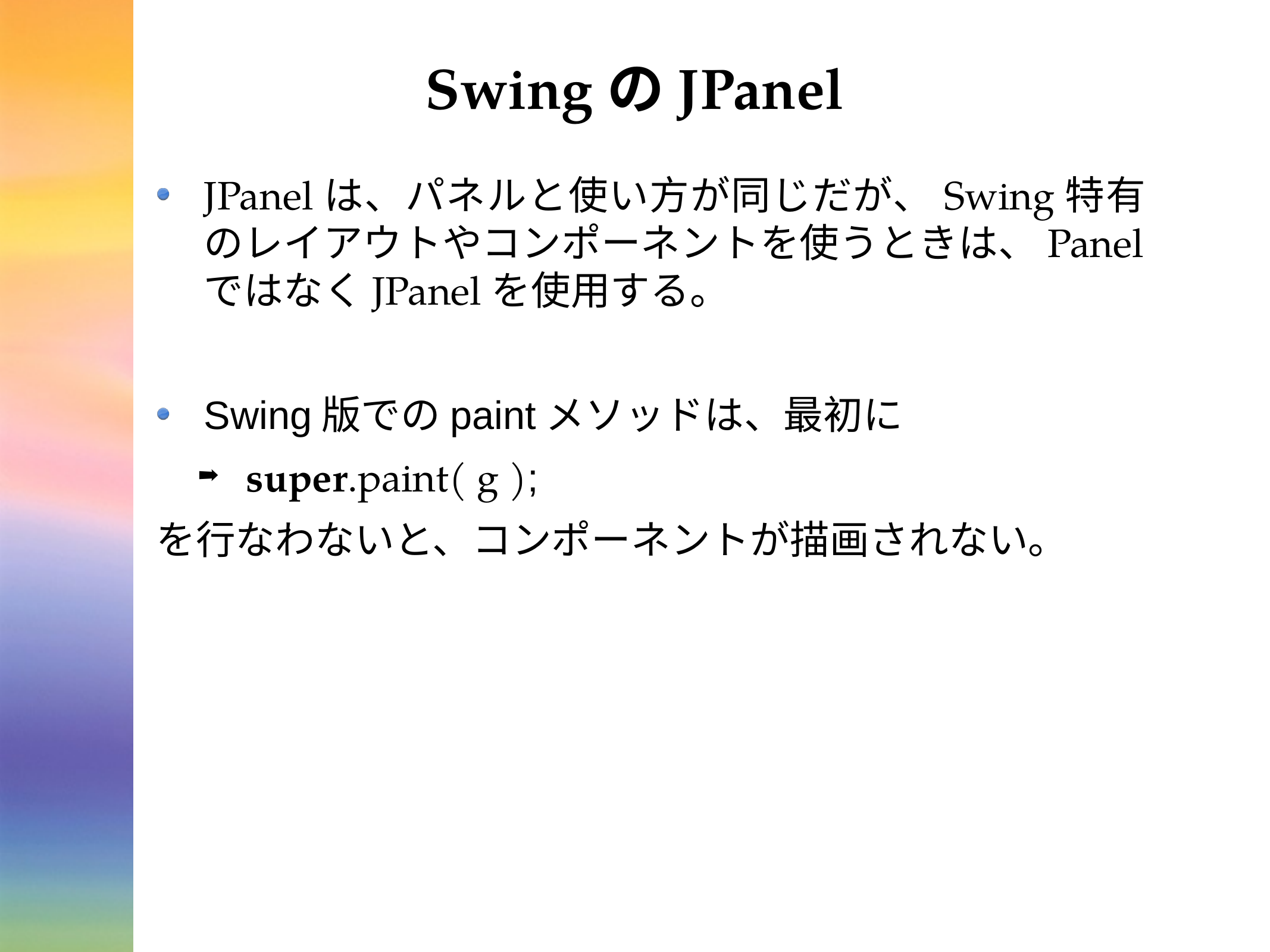

# SwingのJPanel
JPanelは、パネルと使い方が同じだが、Swing特有のレイアウトやコンポーネントを使うときは、PanelではなくJPanelを使用する。

Swing版でのpaintメソッドは、最初に
super.paint( g );
を行なわないと、コンポーネントが描画されない。